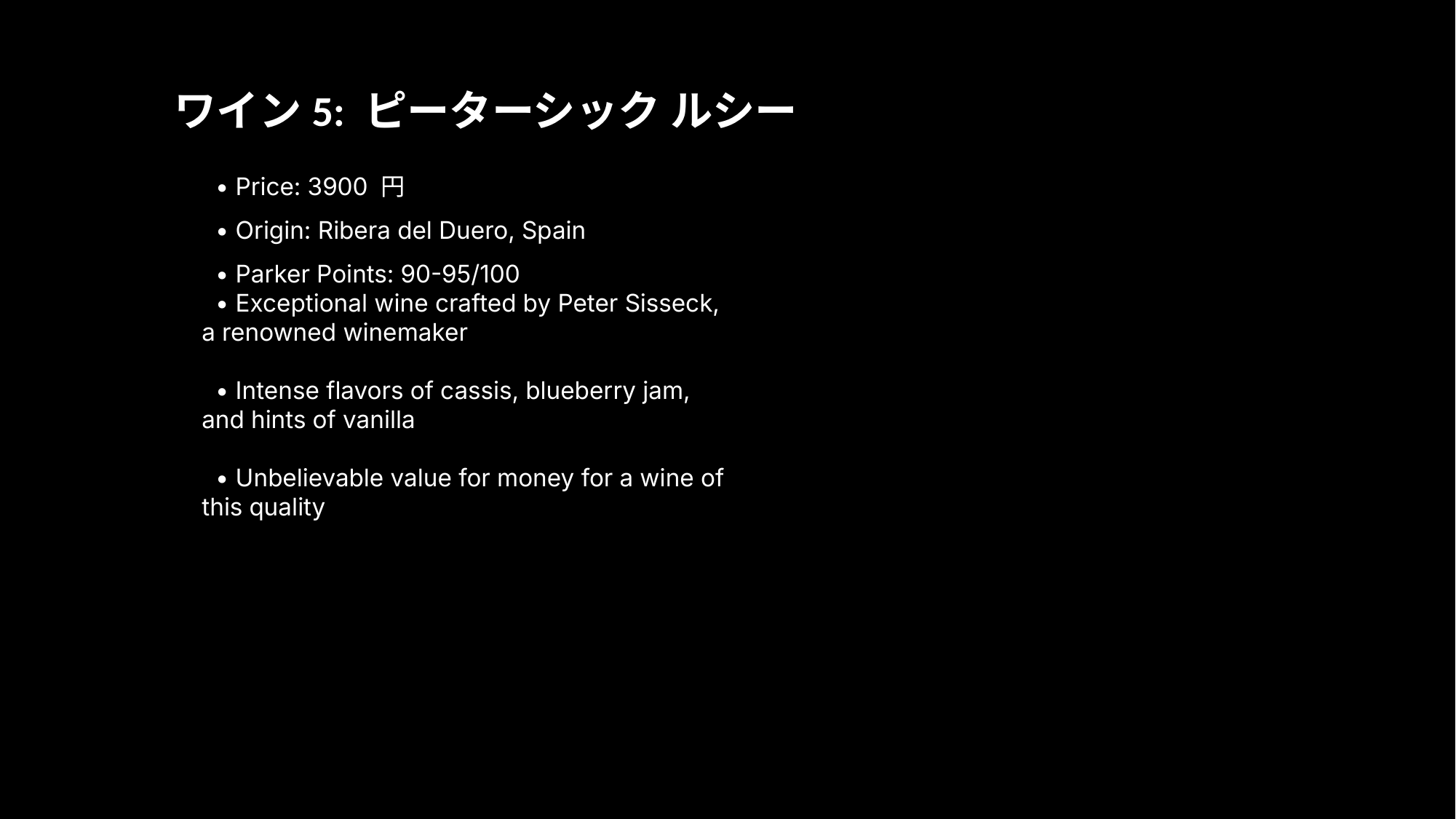

ワイン5: ピーターシック ルシー
  • Price: 3900 円
  • Origin: Ribera del Duero, Spain
  • Parker Points: 90-95/100
  • Exceptional wine crafted by Peter Sisseck, a renowned winemaker
  • Intense flavors of cassis, blueberry jam, and hints of vanilla
  • Unbelievable value for money for a wine of this quality